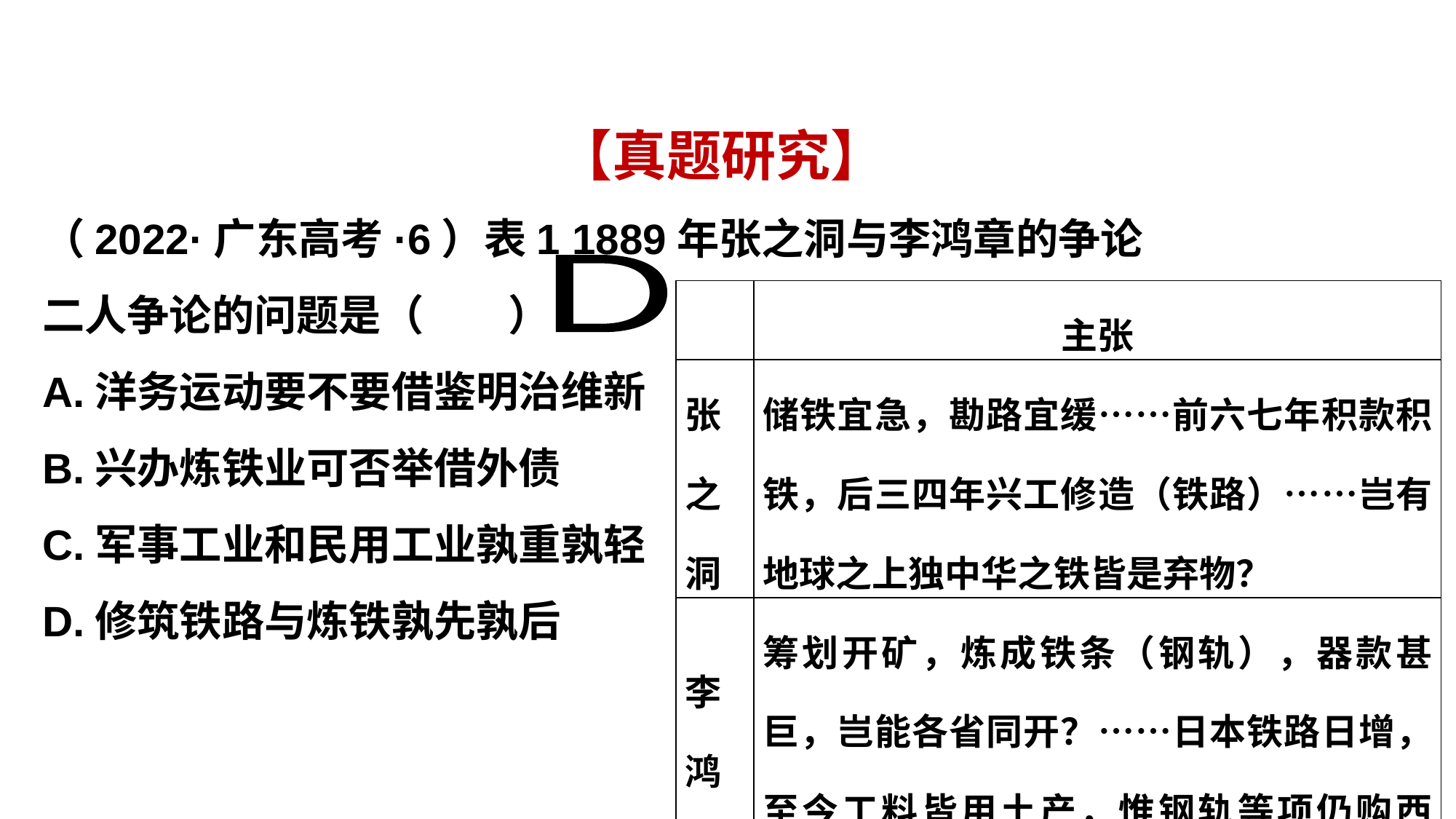

【真题研究】
（2022·广东高考·6）表1 1889年张之洞与李鸿章的争论
二人争论的问题是（　　）
A.洋务运动要不要借鉴明治维新
B.兴办炼铁业可否举借外债
C.军事工业和民用工业孰重孰轻
D.修筑铁路与炼铁孰先孰后
D
|  | 主张 |
| --- | --- |
| 张之洞 | 储铁宜急，勘路宜缓……前六七年积款积铁，后三四年兴工修造（铁路）……岂有地球之上独中华之铁皆是弃物？ |
| 李鸿章 | 筹划开矿，炼成铁条（钢轨），器款甚巨，岂能各省同开？……日本铁路日增，至今工料皆用土产，惟钢轨等项仍购西洋。 |